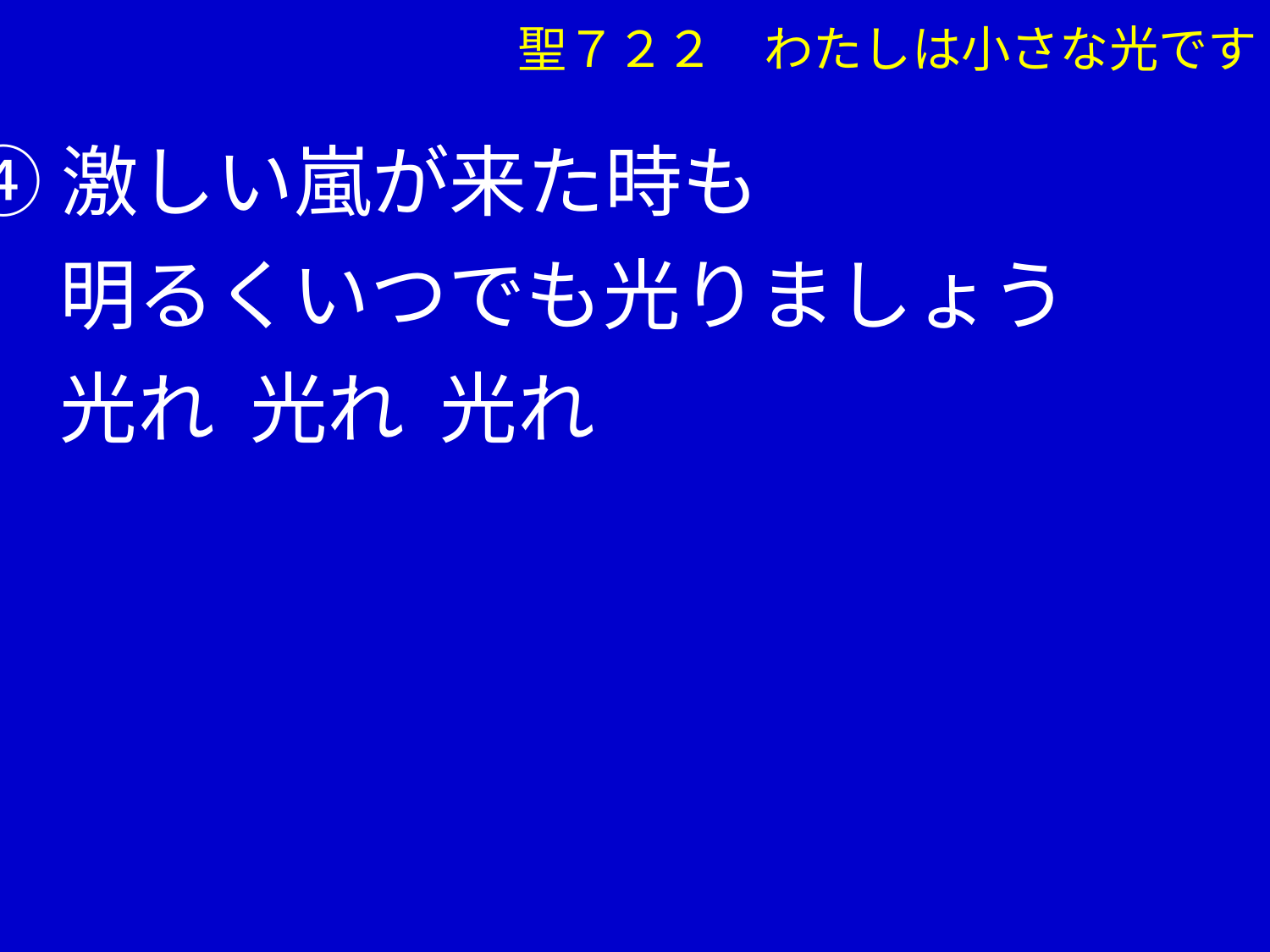

聖７２２　わたしは小さな光です
④激しい嵐が来た時も
　 明るくいつでも光りましょう
　 光れ  光れ  光れ